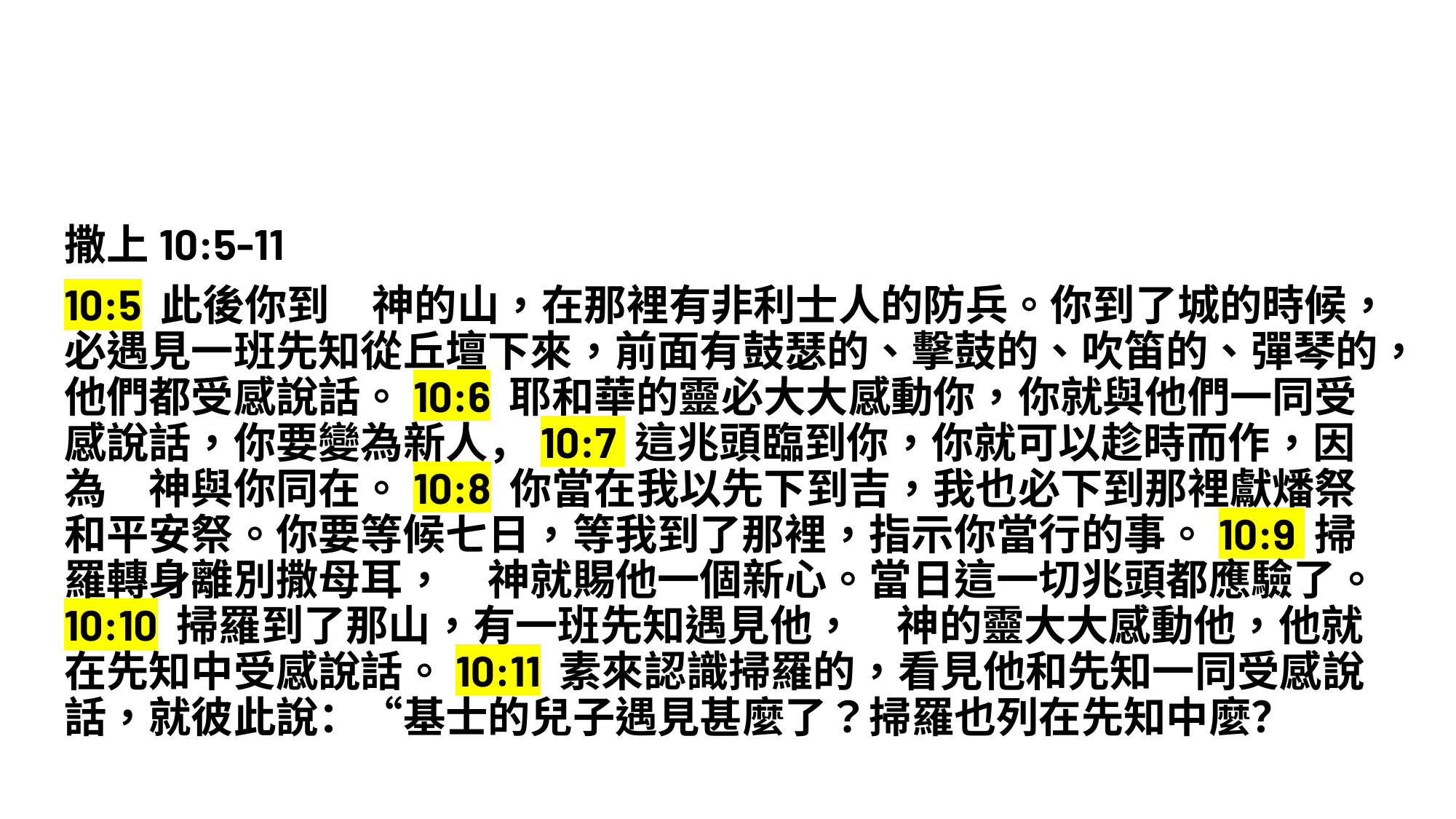

撒上10:5-11
10:5 此後你到　神的山，在那裡有非利士人的防兵。你到了城的時候，必遇見一班先知從丘壇下來，前面有鼓瑟的、擊鼓的、吹笛的、彈琴的，他們都受感說話。10:6 耶和華的靈必大大感動你，你就與他們一同受感說話，你要變為新人，10:7 這兆頭臨到你，你就可以趁時而作，因為　神與你同在。10:8 你當在我以先下到吉，我也必下到那裡獻燔祭和平安祭。你要等候七日，等我到了那裡，指示你當行的事。10:9 掃羅轉身離別撒母耳，　神就賜他一個新心。當日這一切兆頭都應驗了。10:10 掃羅到了那山，有一班先知遇見他，　神的靈大大感動他，他就在先知中受感說話。10:11 素來認識掃羅的，看見他和先知一同受感說話，就彼此說：“基士的兒子遇見甚麼了？掃羅也列在先知中麼？